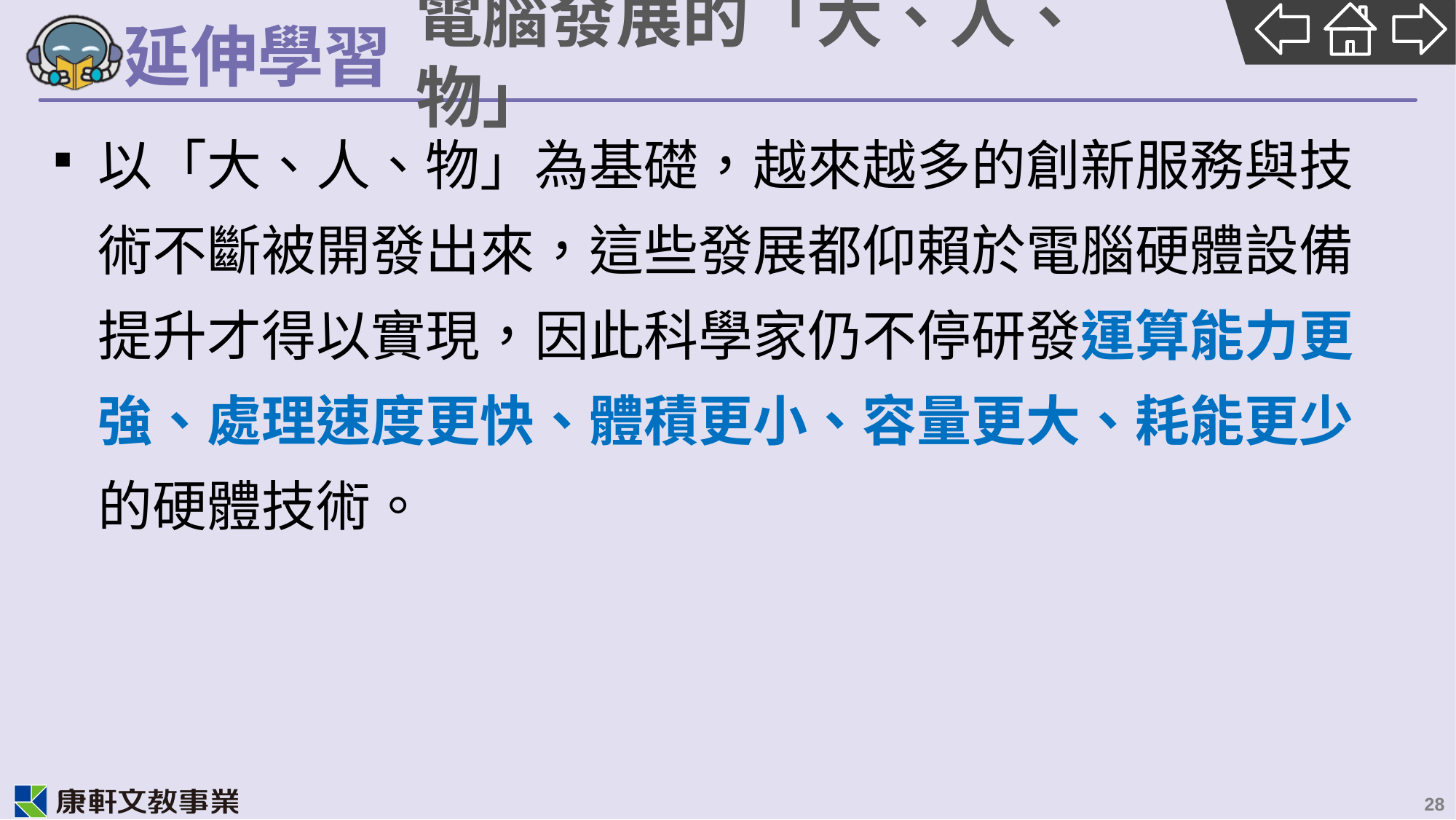

# 電腦發展的「大、人、物」
以「大、人、物」為基礎，越來越多的創新服務與技術不斷被開發出來，這些發展都仰賴於電腦硬體設備提升才得以實現，因此科學家仍不停研發運算能力更強、處理速度更快、體積更小、容量更大、耗能更少的硬體技術。
28